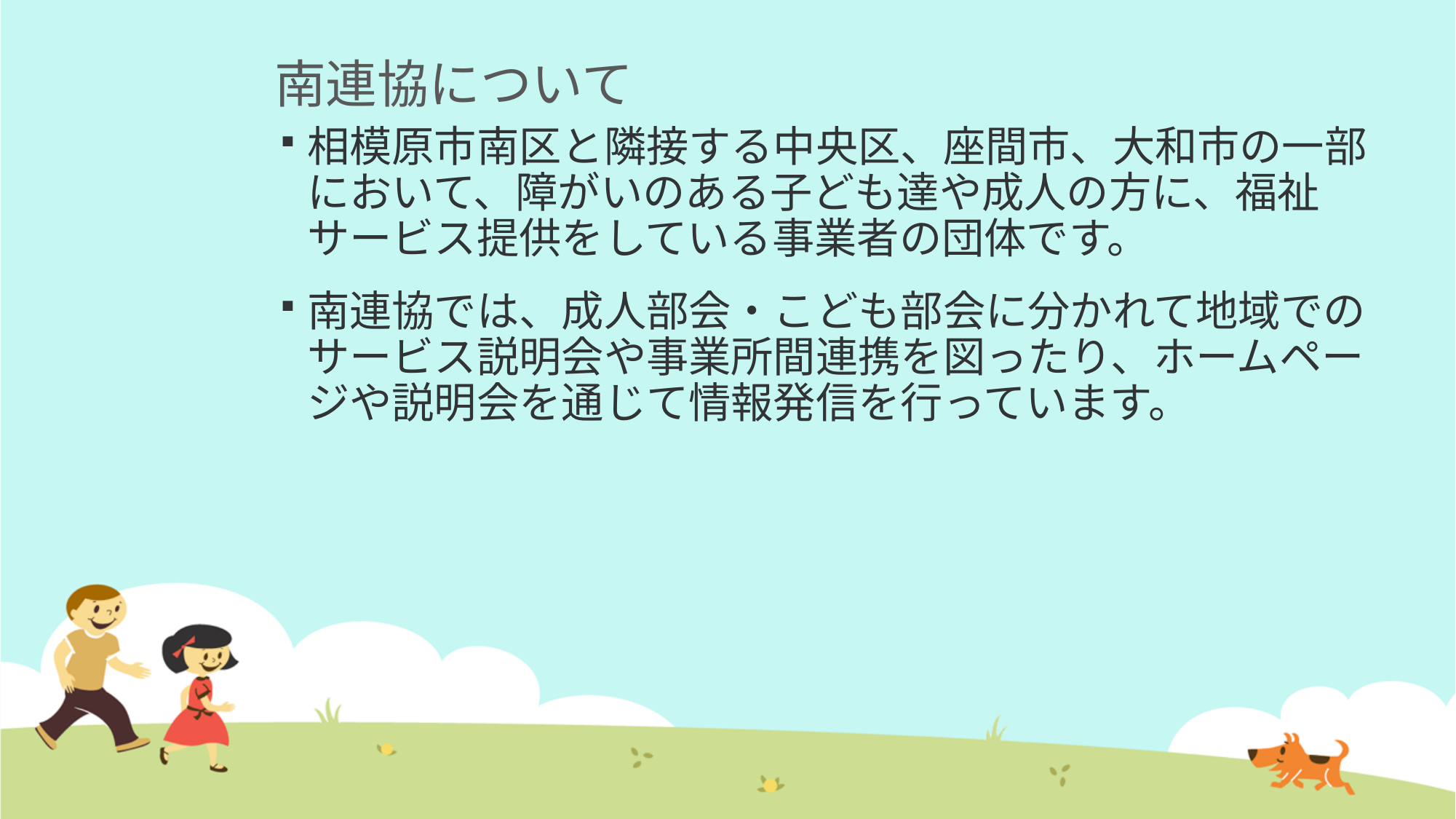

# 南連協について
相模原市南区と隣接する中央区、座間市、大和市の一部において、障がいのある子ども達や成人の方に、福祉サービス提供をしている事業者の団体です。
南連協では、成人部会・こども部会に分かれて地域でのサービス説明会や事業所間連携を図ったり、ホームページや説明会を通じて情報発信を行っています。